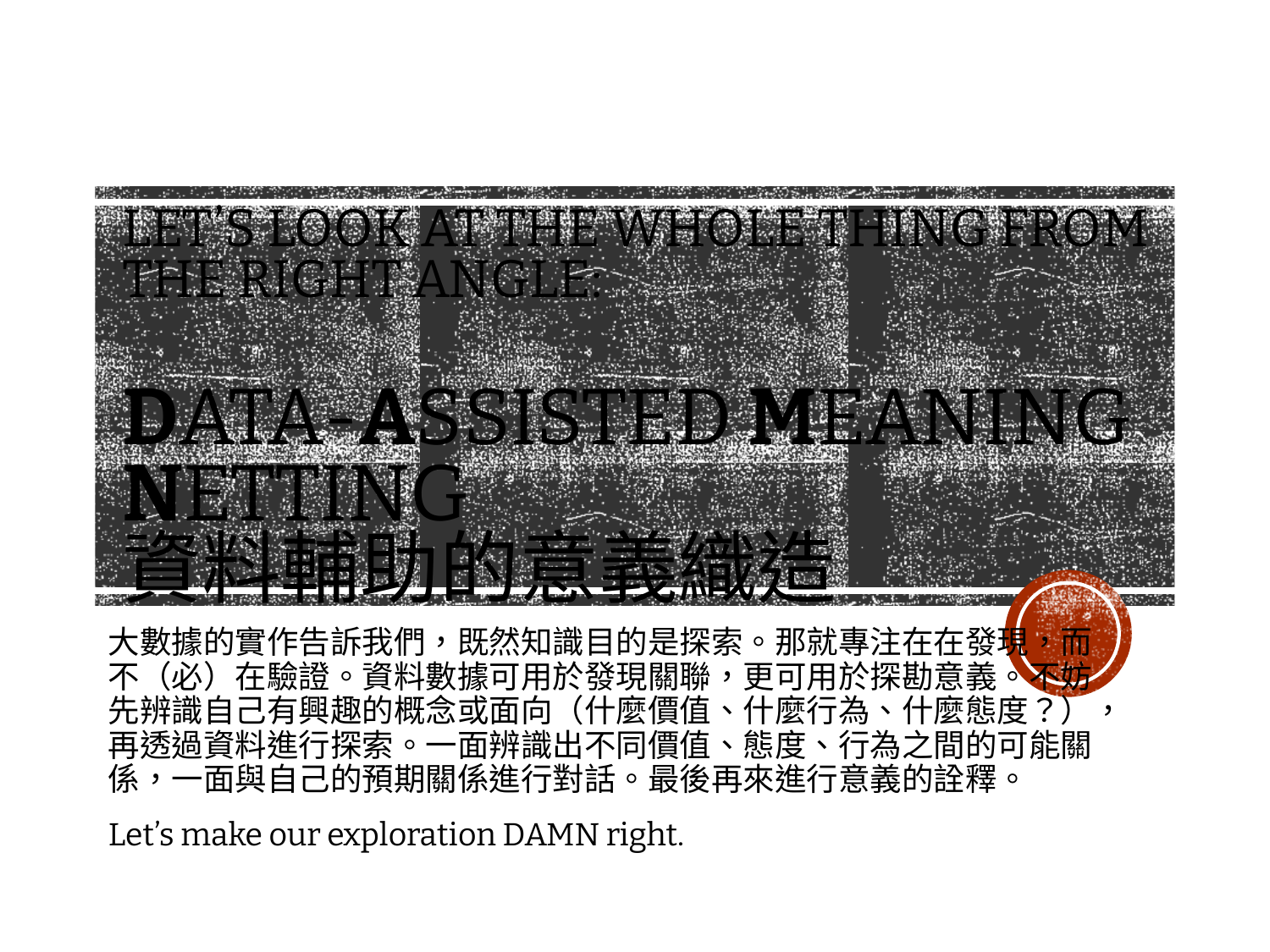

# Let’s look at the whole thing from the right angle: data-assisted meaning netting 資料輔助的意義織造
大數據的實作告訴我們，既然知識目的是探索。那就專注在在發現，而不（必）在驗證。資料數據可用於發現關聯，更可用於探勘意義。不妨先辨識自己有興趣的概念或面向（什麼價值、什麼行為、什麼態度？），再透過資料進行探索。一面辨識出不同價值、態度、行為之間的可能關係，一面與自己的預期關係進行對話。最後再來進行意義的詮釋。
Let’s make our exploration DAMN right.